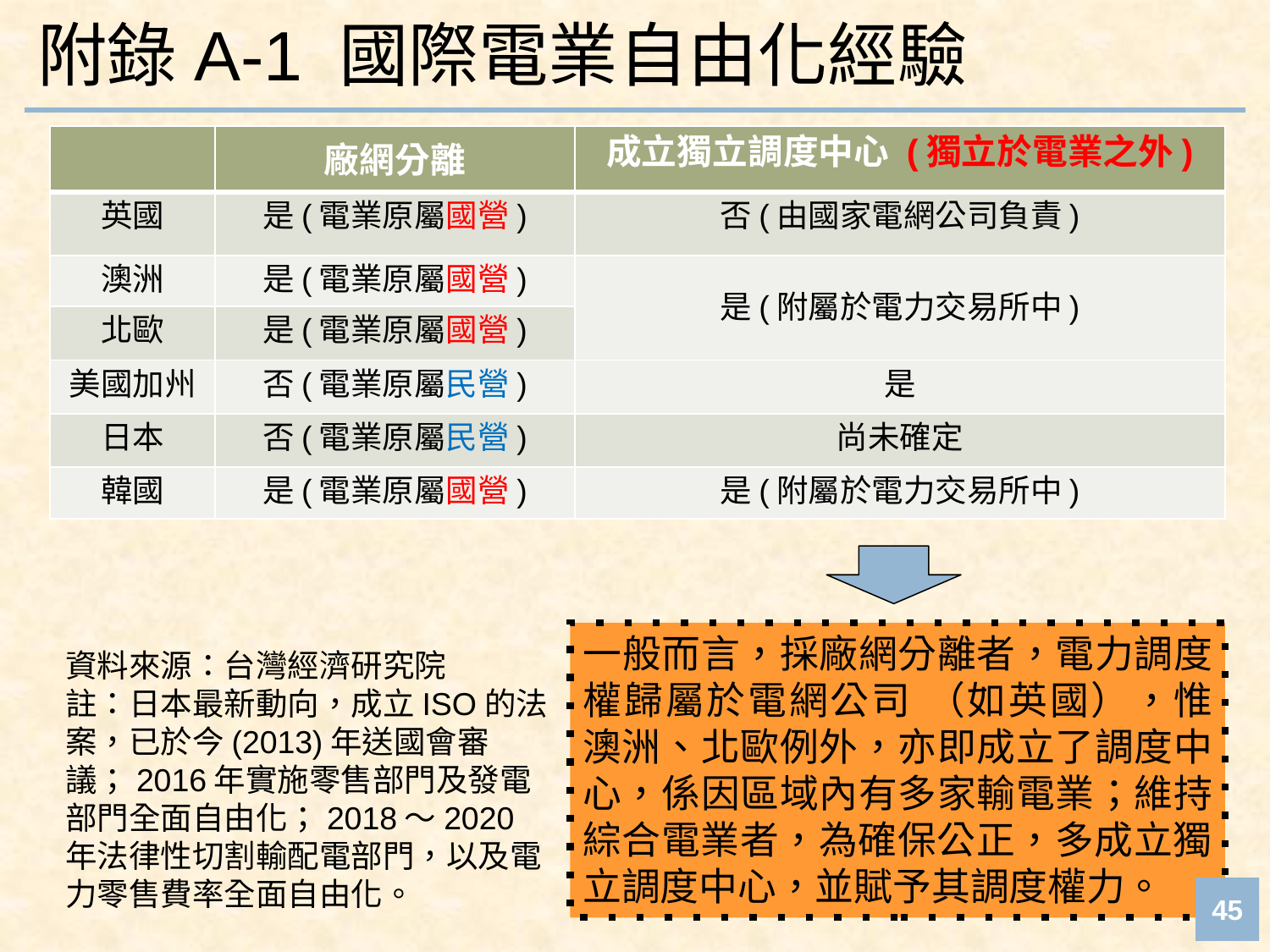

# 附錄A-1 國際電業自由化經驗

|  | 廠網分離 | 成立獨立調度中心 (獨立於電業之外) |
| --- | --- | --- |
| 英國 | 是(電業原屬國營) | 否(由國家電網公司負責) |
| 澳洲 | 是(電業原屬國營) | 是(附屬於電力交易所中) |
| 北歐 | 是(電業原屬國營) |  |
| 美國加州 | 否(電業原屬民營) | 是 |
| 日本 | 否(電業原屬民營) | 尚未確定 |
| 韓國 | 是(電業原屬國營) | 是(附屬於電力交易所中) |

一般而言，採廠網分離者，電力調度權歸屬於電網公司 （如英國），惟澳洲、北歐例外，亦即成立了調度中心，係因區域內有多家輸電業；維持綜合電業者，為確保公正，多成立獨立調度中心，並賦予其調度權力。
資料來源：台灣經濟研究院
註：日本最新動向，成立ISO的法案，已於今(2013)年送國會審議；2016年實施零售部門及發電部門全面自由化；2018～2020年法律性切割輸配電部門，以及電力零售費率全面自由化。
45